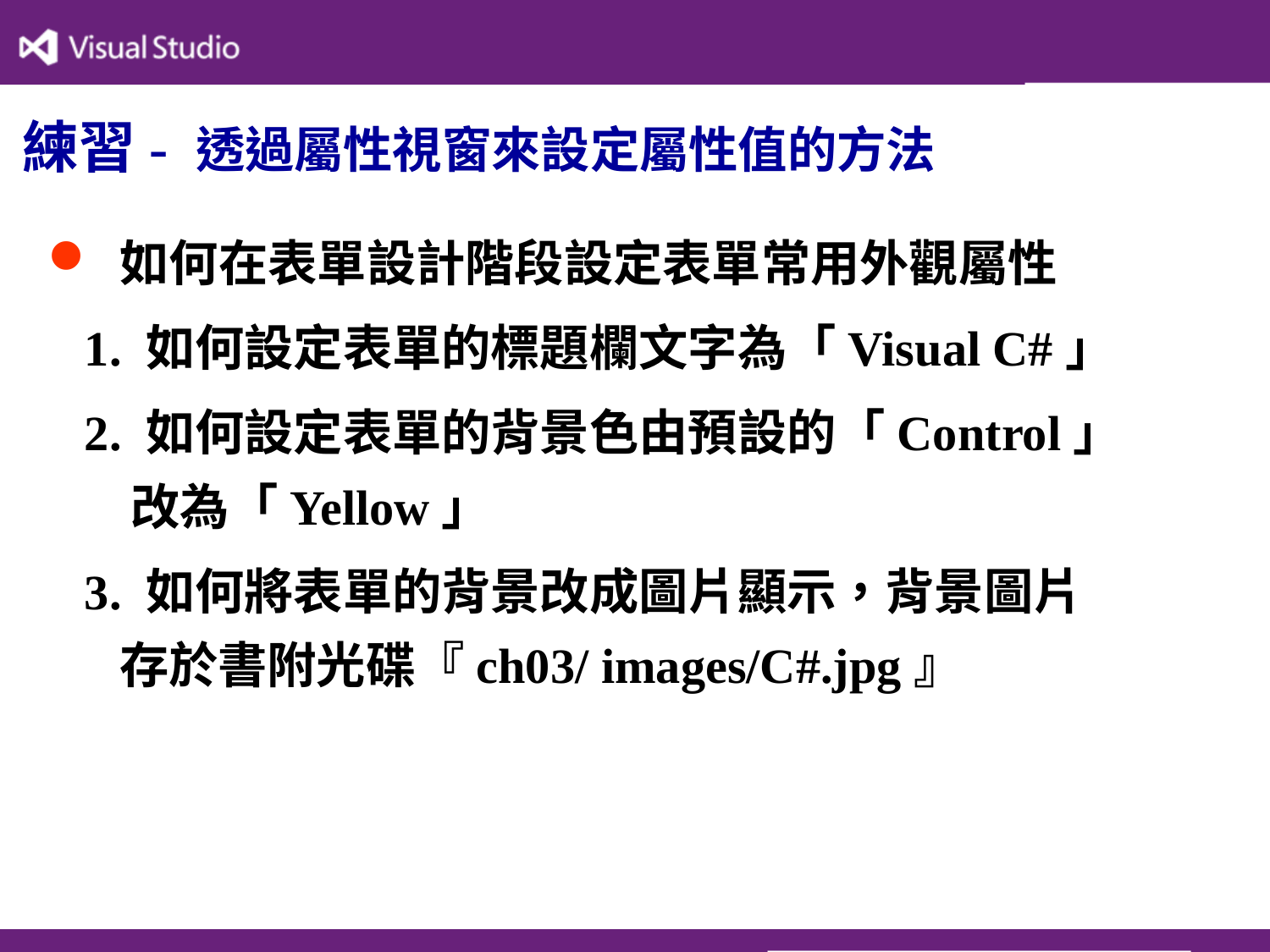

# 練習- 透過屬性視窗來設定屬性值的方法
 如何在表單設計階段設定表單常用外觀屬性
   1. 如何設定表單的標題欄文字為「Visual C#」
   2. 如何設定表單的背景色由預設的「Control」
    改為「Yellow」
   3. 如何將表單的背景改成圖片顯示，背景圖片
   存於書附光碟『ch03/ images/C#.jpg』